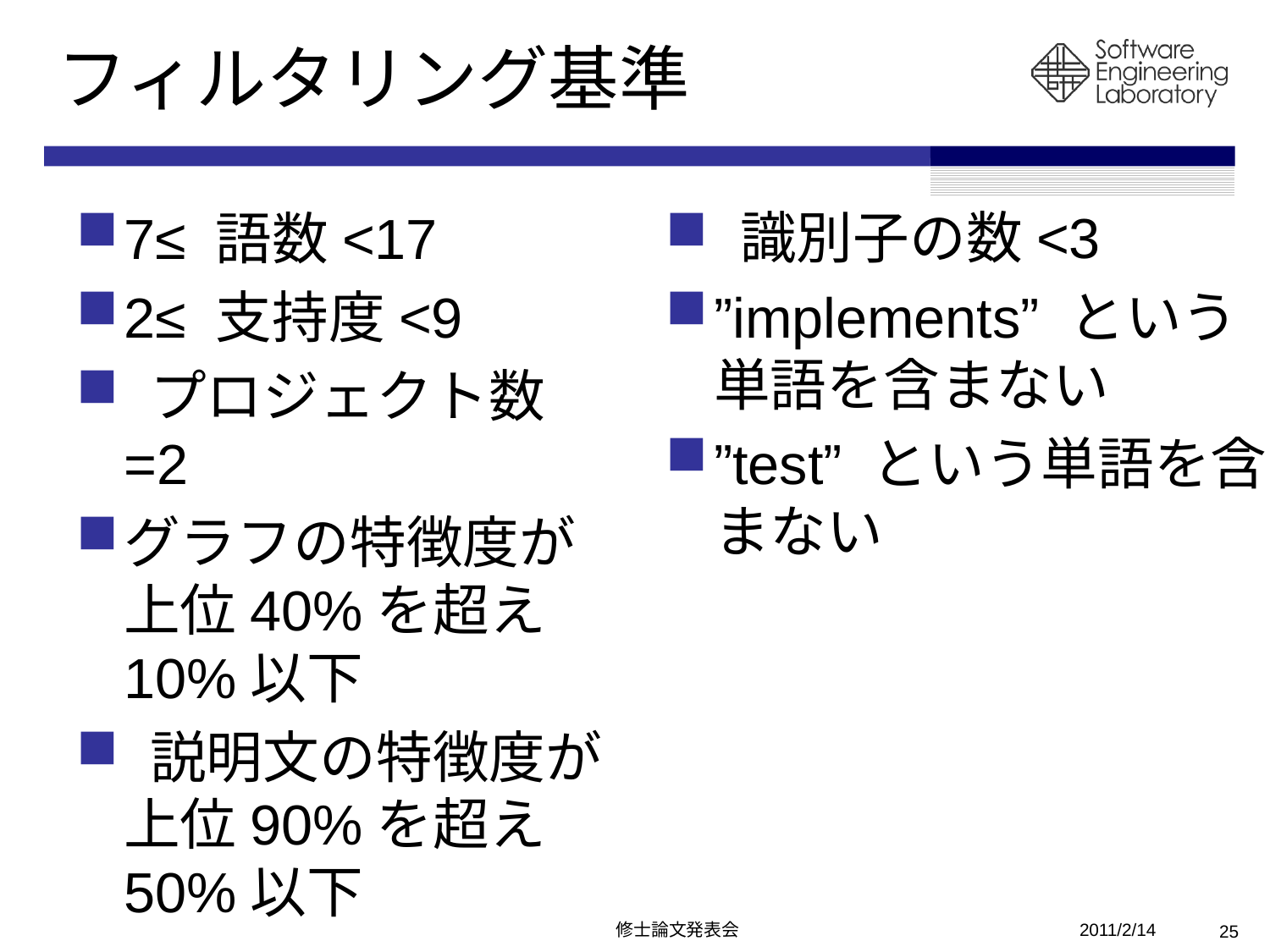

# フィルタリング基準
 識別子の数<3
”implements” という単語を含まない
”test” という単語を含まない
7≤ 語数<17
2≤ 支持度<9
 プロジェクト数=2
グラフの特徴度が上位40%を超え10%以下
 説明文の特徴度が上位90%を超え50%以下
修士論文発表会
2011/2/14
25